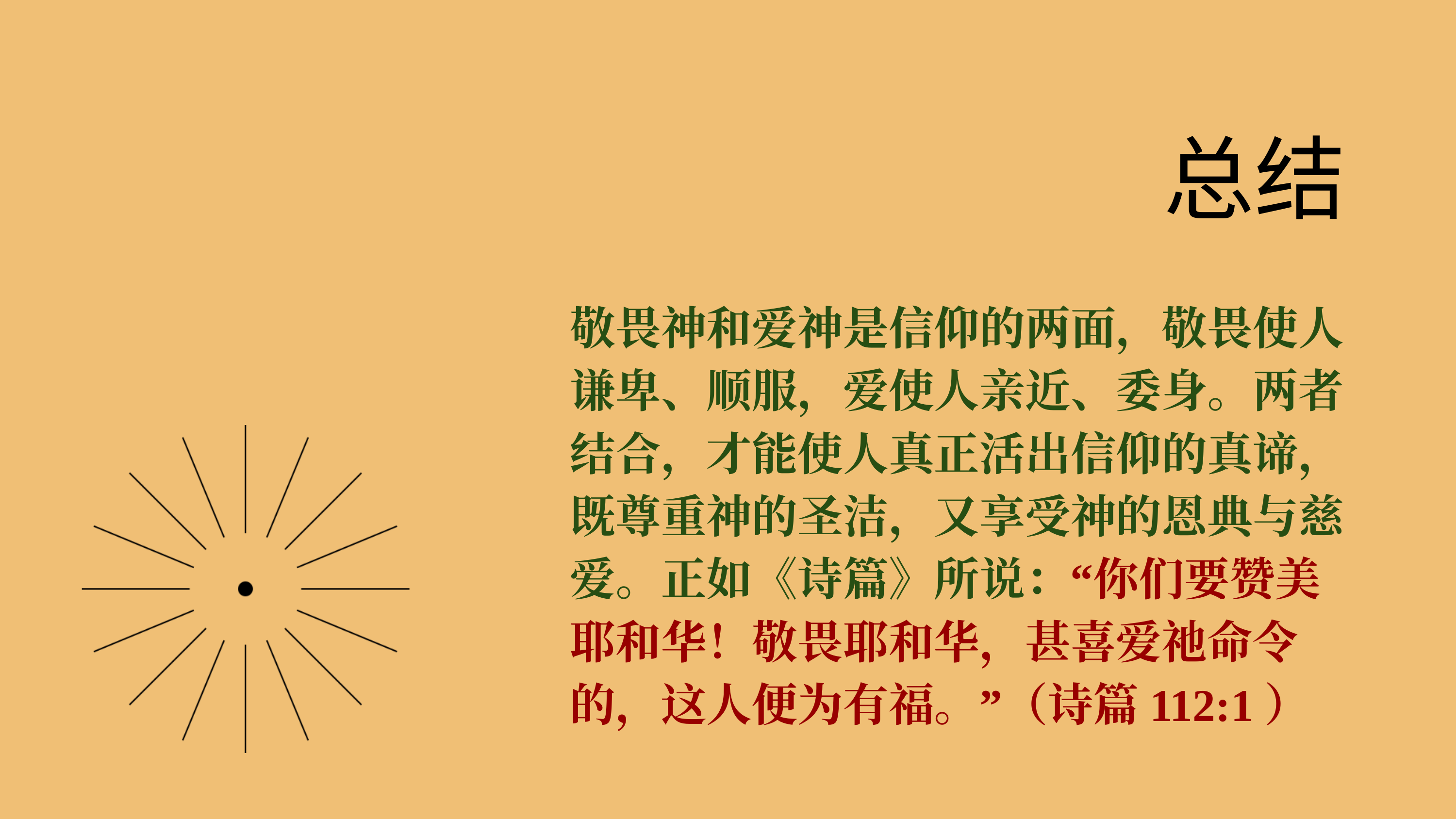

总结
敬畏神和爱神是信仰的两面，敬畏使人谦卑、顺服，爱使人亲近、委身。两者结合，才能使人真正活出信仰的真谛，既尊重神的圣洁，又享受神的恩典与慈爱。正如《诗篇》所说：“你们要赞美耶和华！敬畏耶和华，甚喜爱祂命令的，这人便为有福。”（诗篇112:1）